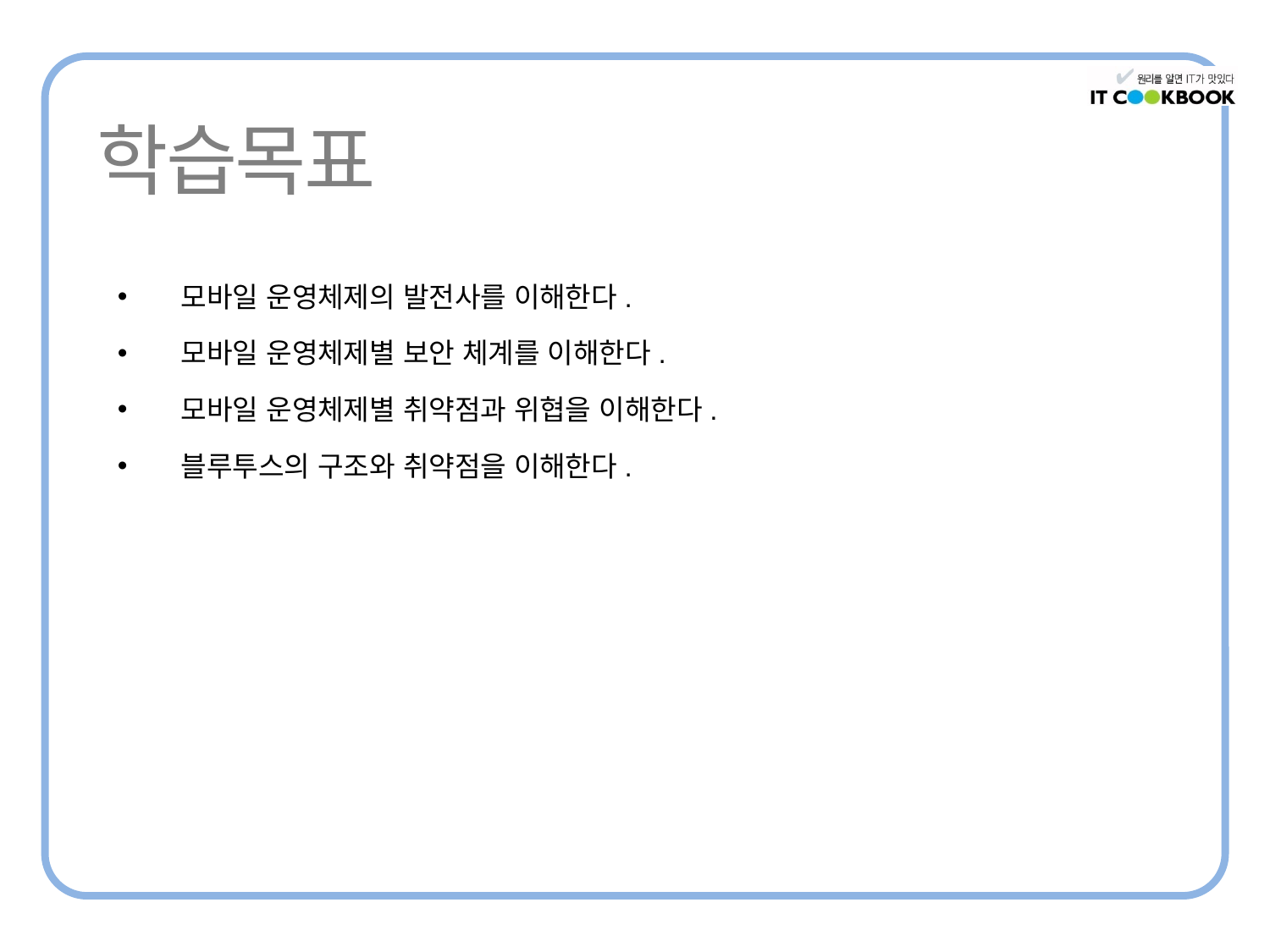

모바일 운영체제의 발전사를 이해한다.
모바일 운영체제별 보안 체계를 이해한다.
모바일 운영체제별 취약점과 위협을 이해한다.
블루투스의 구조와 취약점을 이해한다.